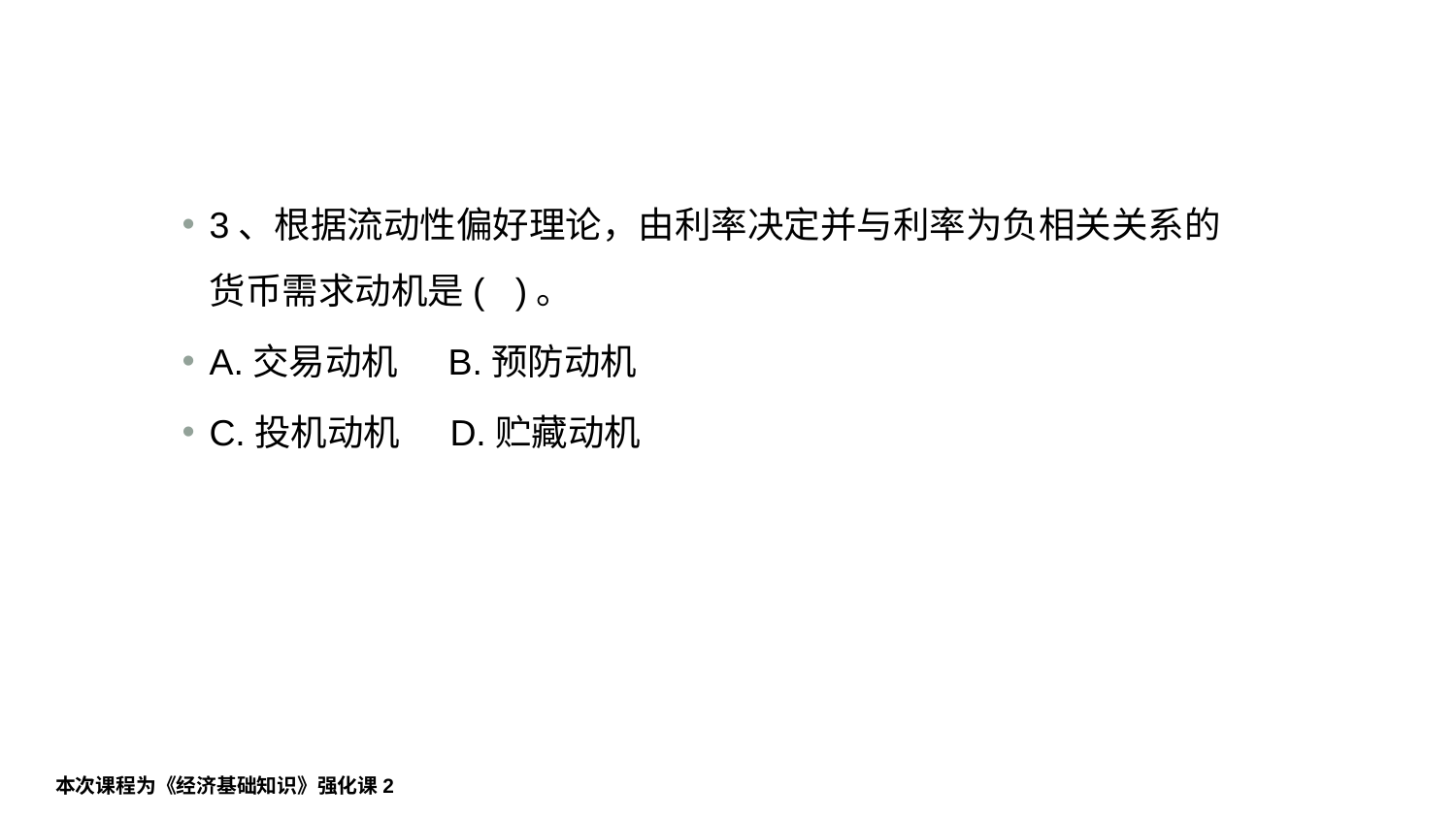

#
3、根据流动性偏好理论，由利率决定并与利率为负相关关系的货币需求动机是(   )。
A.交易动机     B.预防动机
C.投机动机     D.贮藏动机